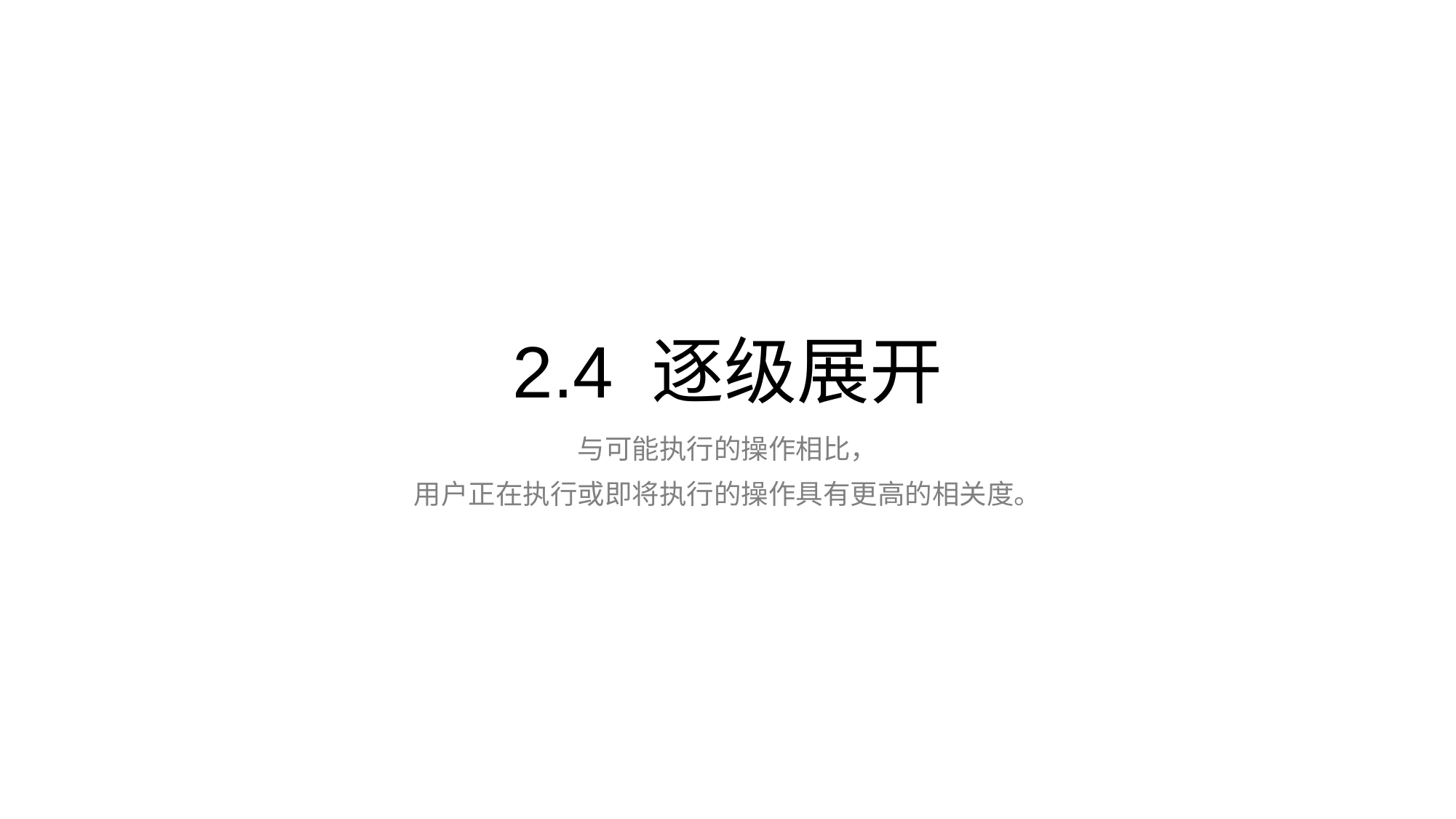

# 2.4 逐级展开
与可能执行的操作相比，
用户正在执行或即将执行的操作具有更高的相关度。